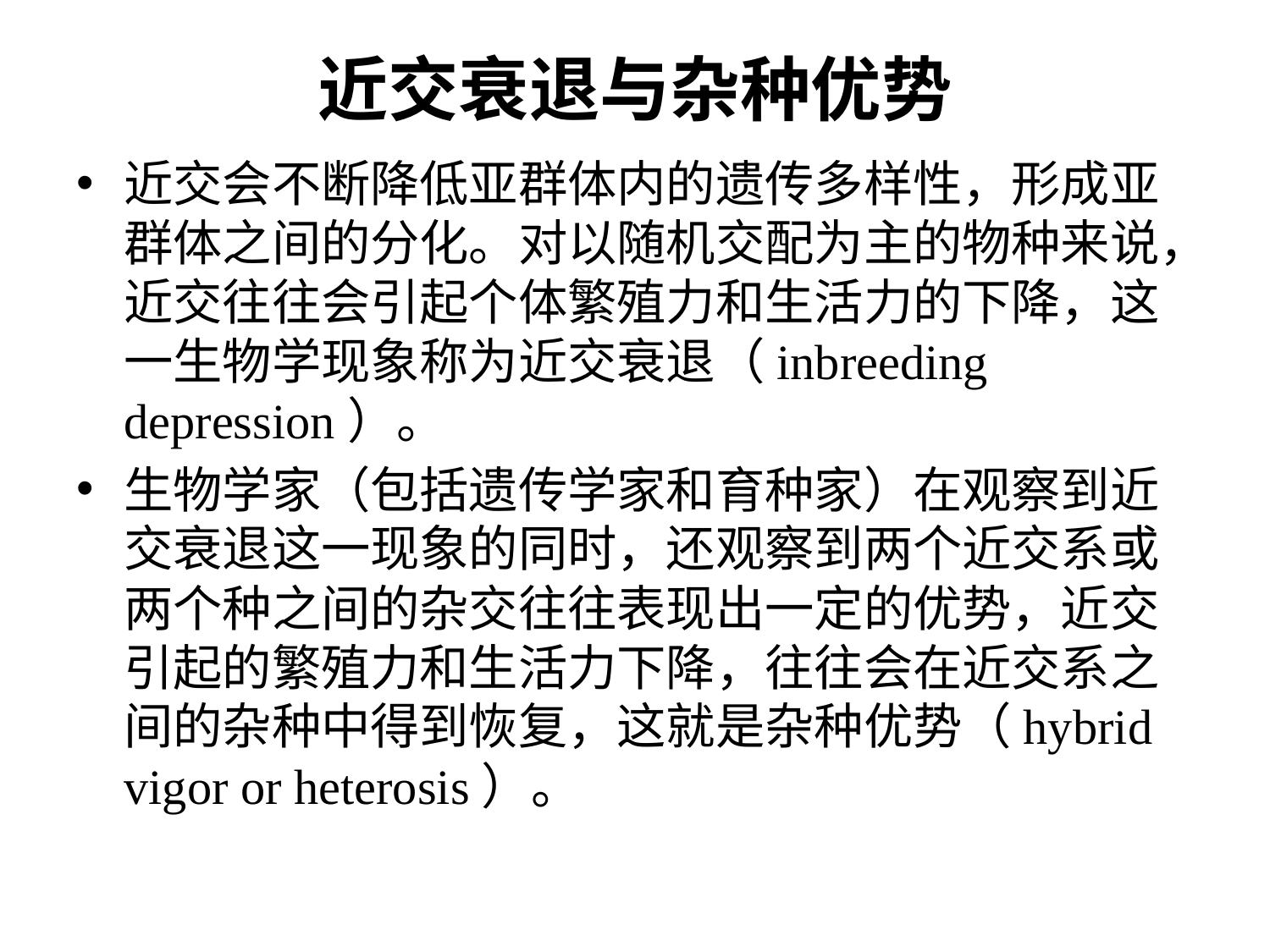

# 近交衰退与杂种优势
近交会不断降低亚群体内的遗传多样性，形成亚群体之间的分化。对以随机交配为主的物种来说，近交往往会引起个体繁殖力和生活力的下降，这一生物学现象称为近交衰退（inbreeding depression）。
生物学家（包括遗传学家和育种家）在观察到近交衰退这一现象的同时，还观察到两个近交系或两个种之间的杂交往往表现出一定的优势，近交引起的繁殖力和生活力下降，往往会在近交系之间的杂种中得到恢复，这就是杂种优势（hybrid vigor or heterosis）。